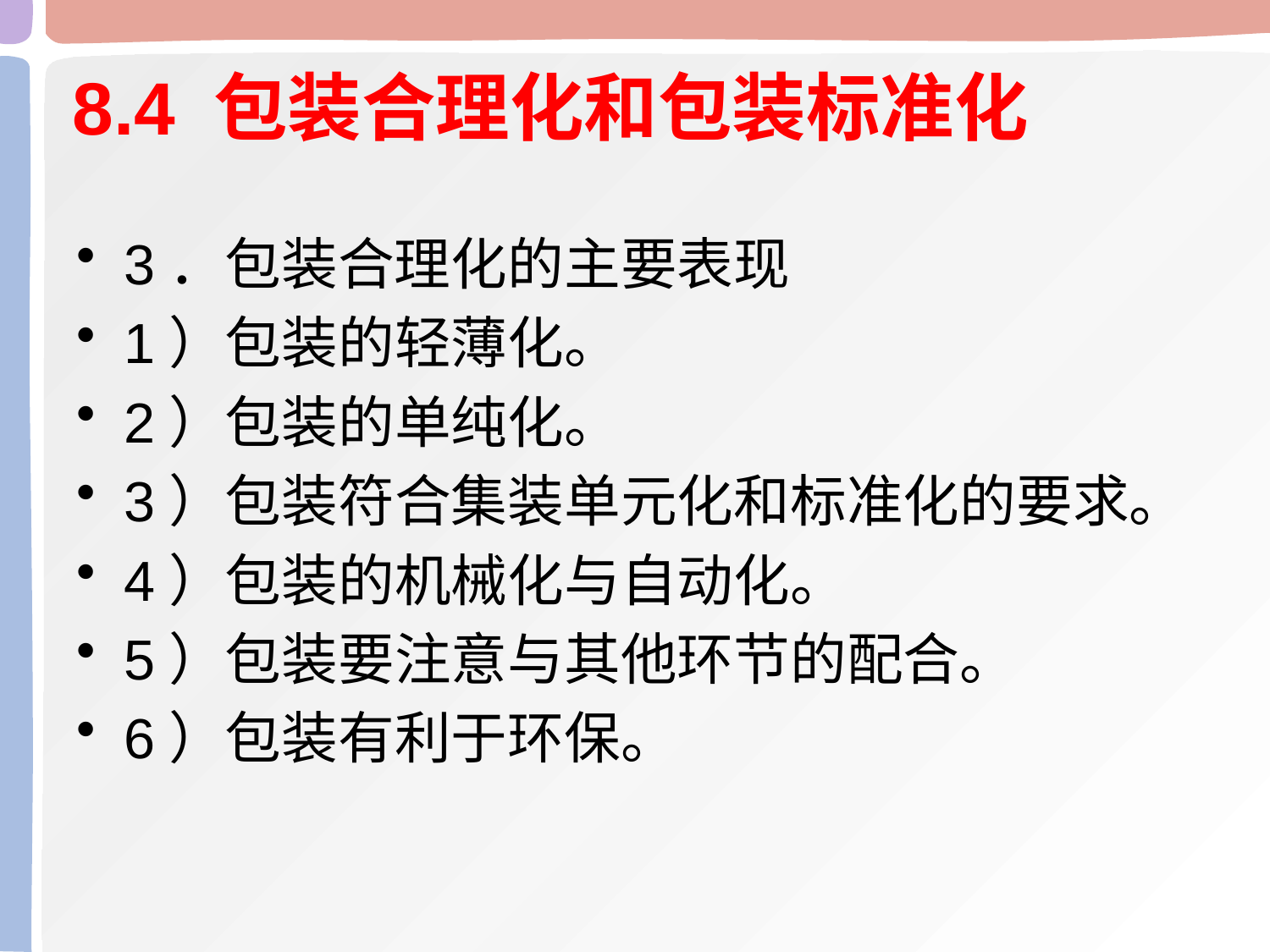

# 8.4 包装合理化和包装标准化
3．包装合理化的主要表现
1）包装的轻薄化。
2）包装的单纯化。
3）包装符合集装单元化和标准化的要求。
4）包装的机械化与自动化。
5）包装要注意与其他环节的配合。
6）包装有利于环保。